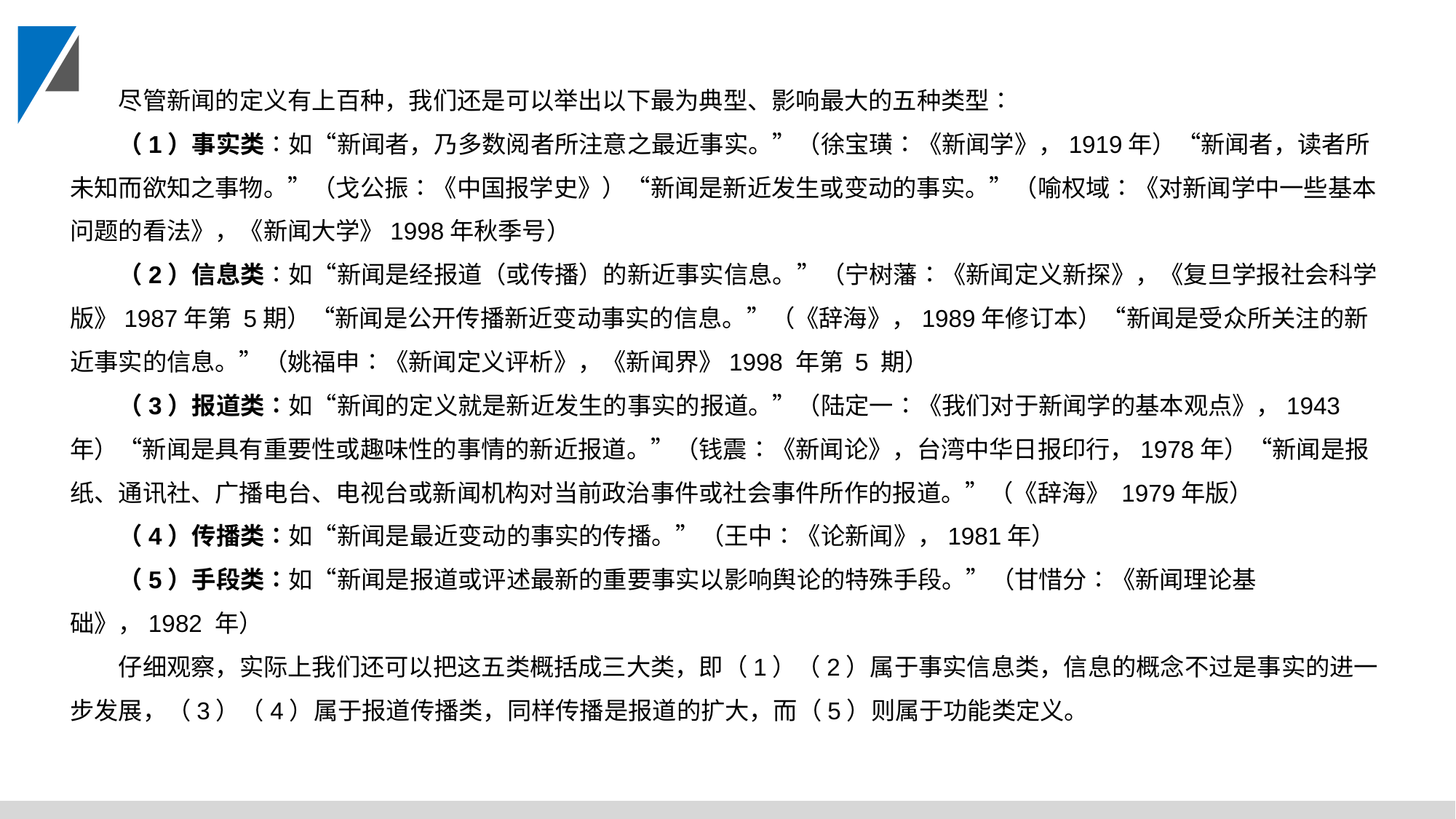

尽管新闻的定义有上百种，我们还是可以举出以下最为典型、影响最大的五种类型∶
（1）事实类∶如“新闻者，乃多数阅者所注意之最近事实。”（徐宝璜∶《新闻学》，1919年）“新闻者，读者所未知而欲知之事物。”（戈公振∶《中国报学史》）“新闻是新近发生或变动的事实。”（喻权域∶《对新闻学中一些基本问题的看法》，《新闻大学》1998年秋季号）
（2）信息类∶如“新闻是经报道（或传播）的新近事实信息。”（宁树藩∶《新闻定义新探》，《复旦学报社会科学版》1987年第 5期）“新闻是公开传播新近变动事实的信息。”（《辞海》，1989年修订本）“新闻是受众所关注的新近事实的信息。”（姚福申∶《新闻定义评析》，《新闻界》1998 年第 5 期）
（3）报道类∶如“新闻的定义就是新近发生的事实的报道。”（陆定一∶《我们对于新闻学的基本观点》，1943 年）“新闻是具有重要性或趣味性的事情的新近报道。”（钱震∶《新闻论》，台湾中华日报印行，1978年）“新闻是报纸、通讯社、广播电台、电视台或新闻机构对当前政治事件或社会事件所作的报道。”（《辞海》 1979年版）
（4）传播类∶如“新闻是最近变动的事实的传播。”（王中∶《论新闻》，1981年）
（5）手段类∶如“新闻是报道或评述最新的重要事实以影响舆论的特殊手段。”（甘惜分∶《新闻理论基础》，1982 年）
仔细观察，实际上我们还可以把这五类概括成三大类，即（1）（2）属于事实信息类，信息的概念不过是事实的进一步发展，（3）（4）属于报道传播类，同样传播是报道的扩大，而（5）则属于功能类定义。